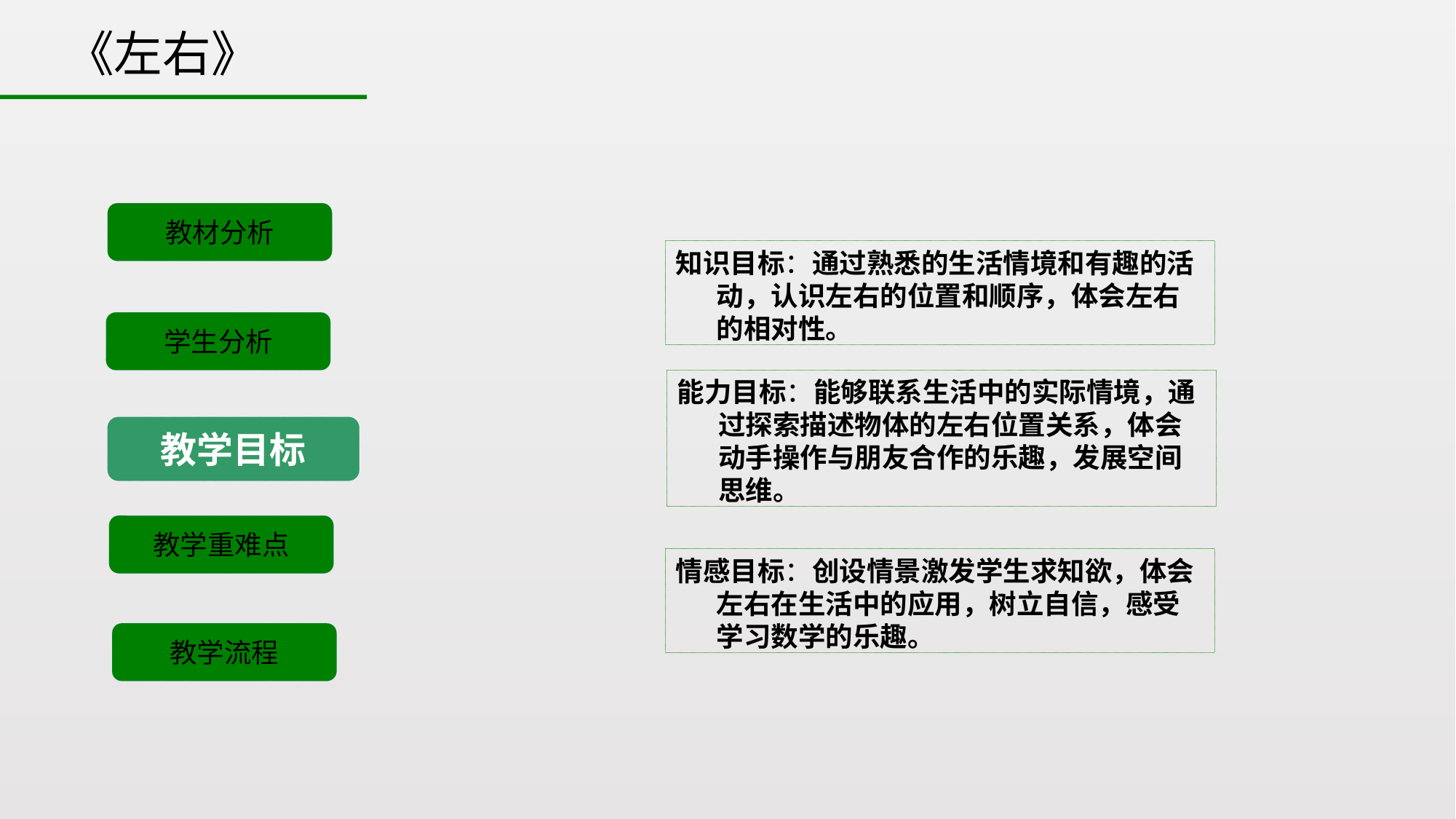

《左右》

教材分析
知识目标：通过熟悉的生活情境和有趣的活动，认识左右的位置和顺序，体会左右的相对性。
学生分析
能力目标：能够联系生活中的实际情境，通过探索描述物体的左右位置关系，体会动手操作与朋友合作的乐趣，发展空间思维。
教学目标
教学重难点
情感目标：创设情景激发学生求知欲，体会左右在生活中的应用，树立自信，感受学习数学的乐趣。
教学流程